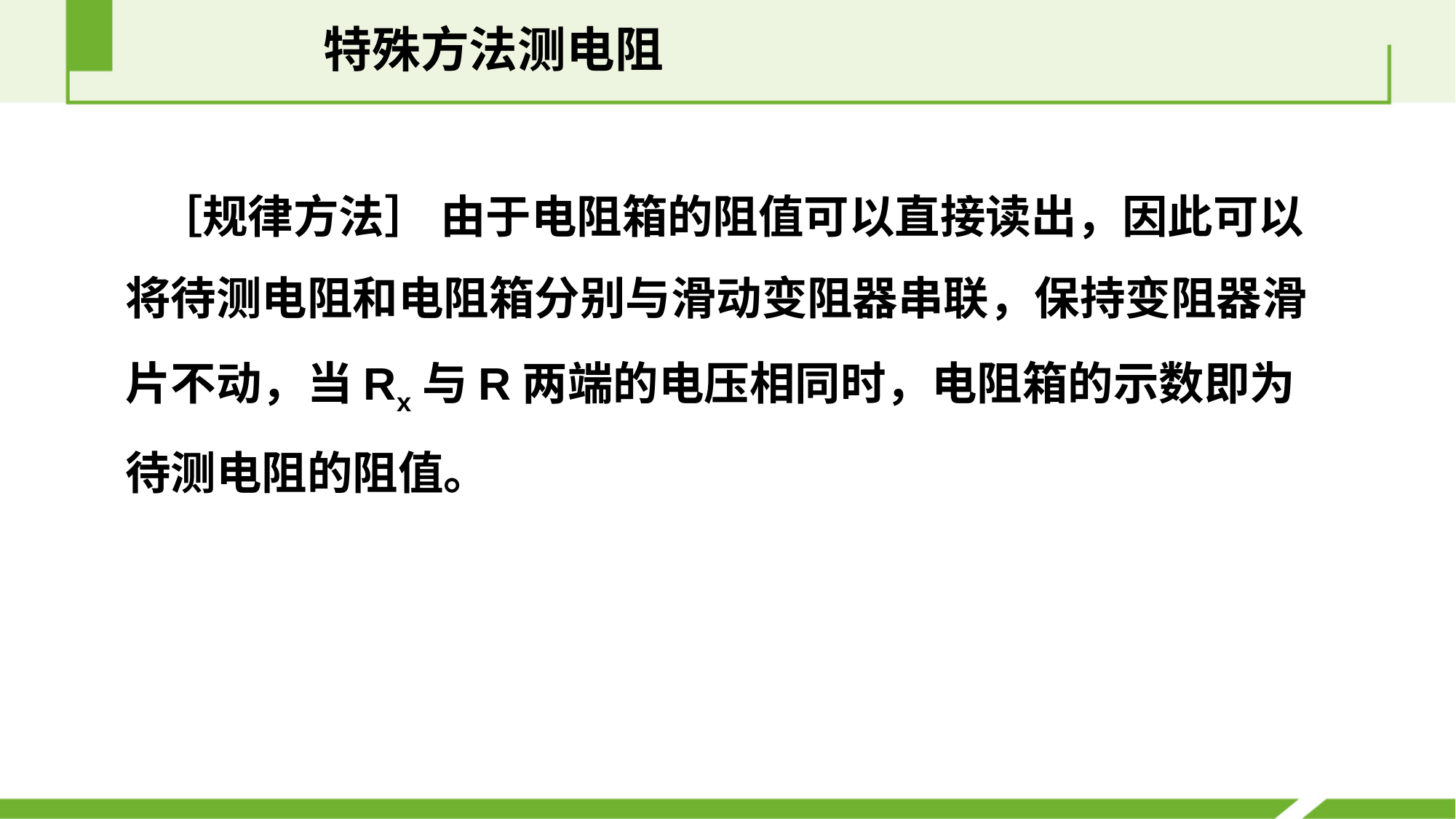

特殊方法测电阻
［规律方法］ 由于电阻箱的阻值可以直接读出，因此可以将待测电阻和电阻箱分别与滑动变阻器串联，保持变阻器滑片不动，当Rx与R两端的电压相同时，电阻箱的示数即为待测电阻的阻值。